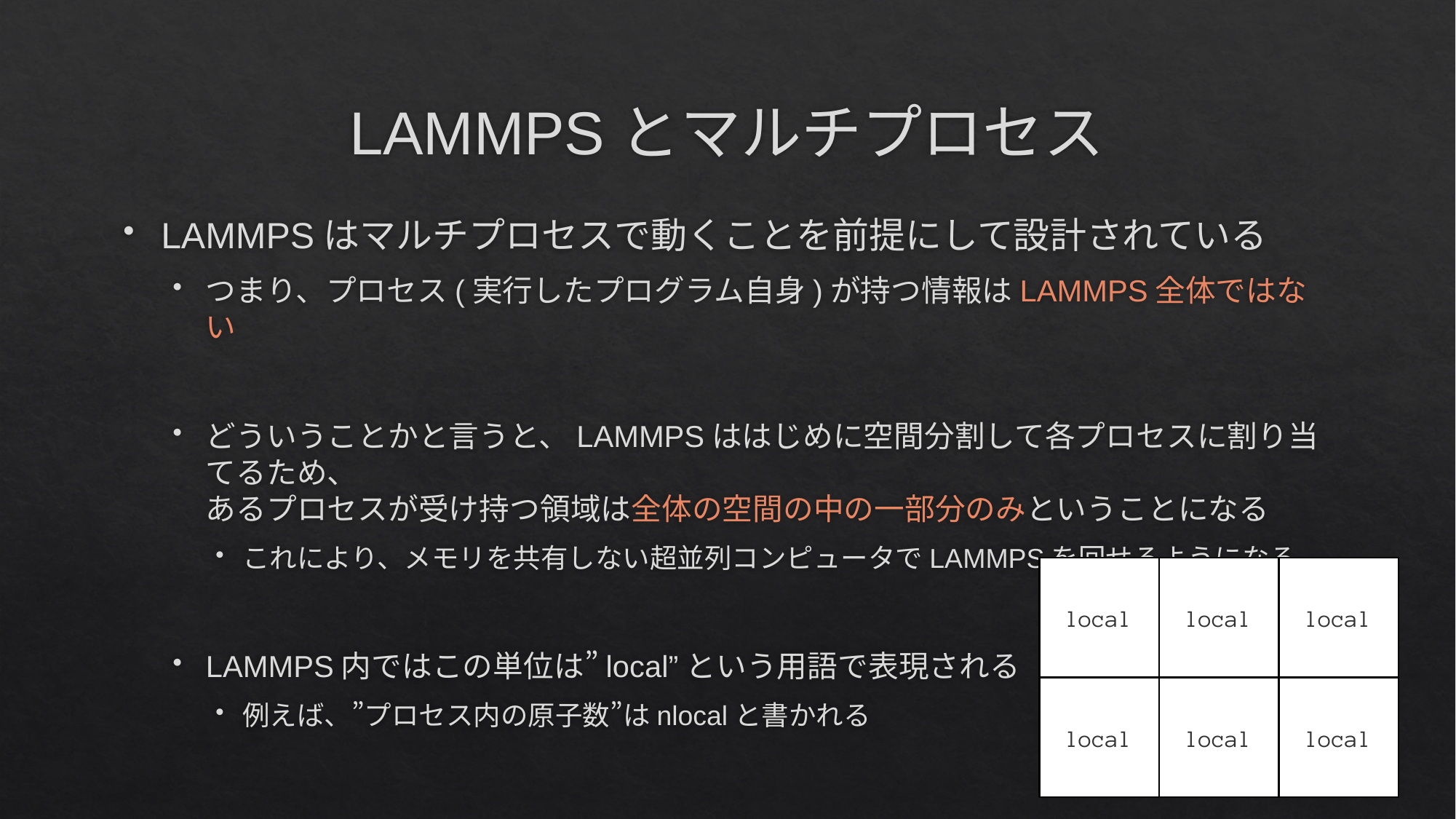

# LAMMPSとマルチプロセス
LAMMPSはマルチプロセスで動くことを前提にして設計されている
つまり、プロセス(実行したプログラム自身)が持つ情報はLAMMPS全体ではない

どういうことかと言うと、LAMMPSははじめに空間分割して各プロセスに割り当てるため、
あるプロセスが受け持つ領域は全体の空間の中の一部分のみということになる
これにより、メモリを共有しない超並列コンピュータでLAMMPSを回せるようになる

LAMMPS内ではこの単位は”local”という用語で表現される
例えば、”プロセス内の原子数”はnlocalと書かれる

local
local
local

local
local
local